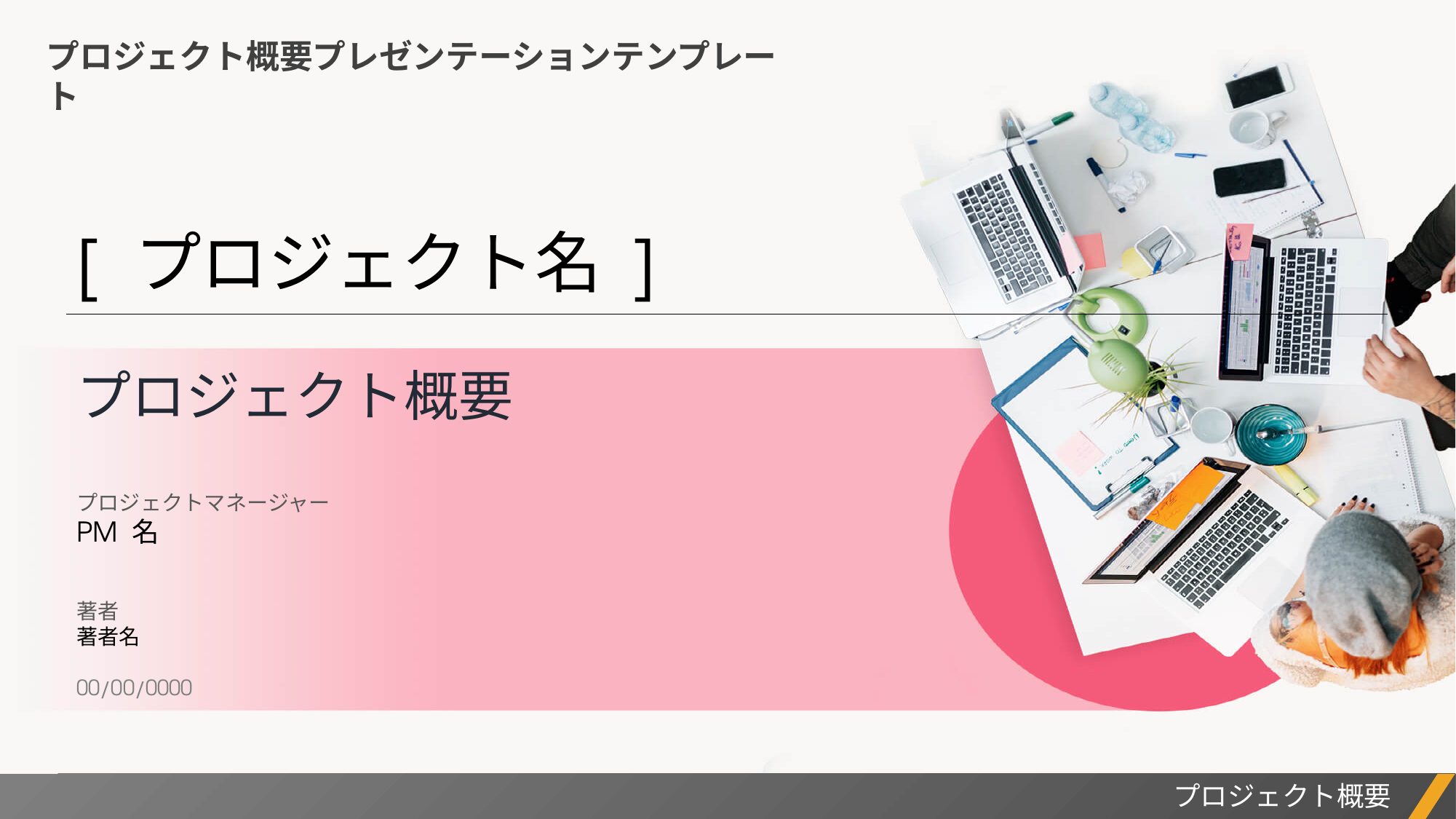

プロジェクト概要プレゼンテーションテンプレート
[ プロジェクト名 ]
プロジェクト概要

プロジェクトマネージャー
PM 名

著者
著者名

00/00/0000

プロジェクト概要